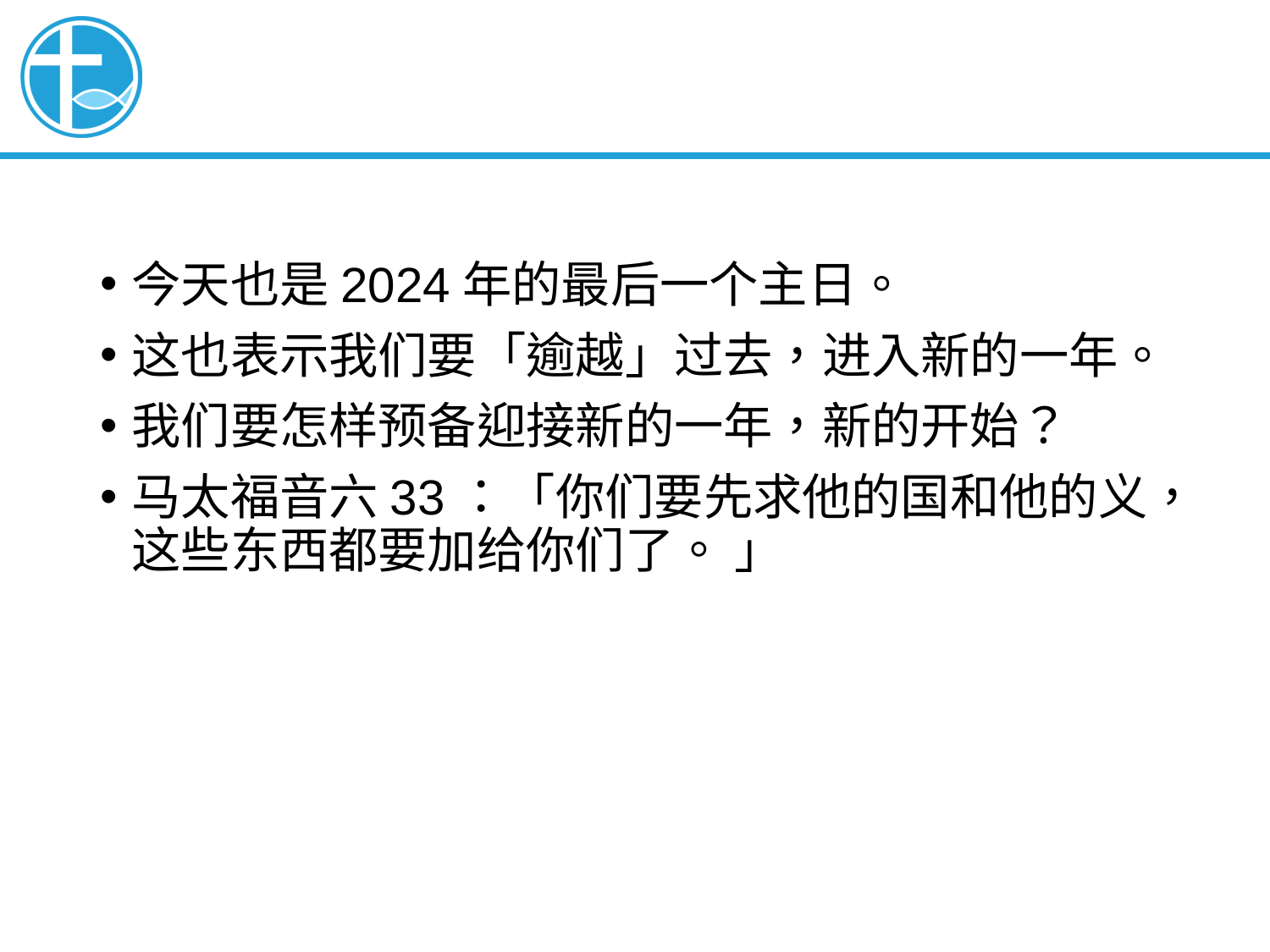

#
今天也是2024年的最后一个主日。
这也表示我们要「逾越」过去，进入新的一年。
我们要怎样预备迎接新的一年，新的开始？
马太福音六33：「你们要先求他的国和他的义，这些东西都要加给你们了。 」